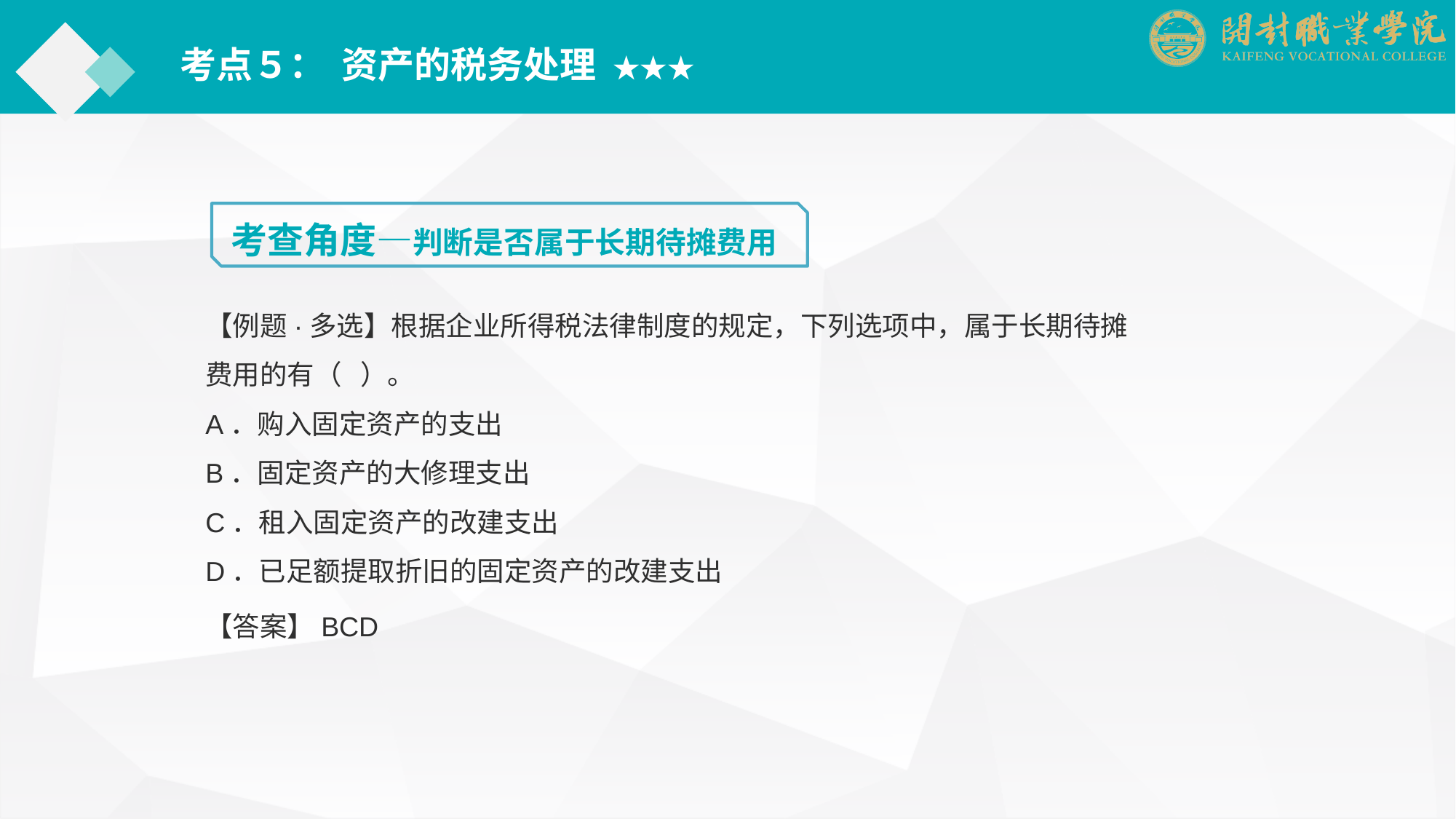

考点５：  资产的税务处理  ★★★

考查角度—判断是否属于长期待摊费用
【例题·多选】根据企业所得税法律制度的规定，下列选项中，属于长期待摊费用的有（   ）。
A．购入固定资产的支出
B．固定资产的大修理支出
C．租入固定资产的改建支出
D．已足额提取折旧的固定资产的改建支出
【答案】BCD